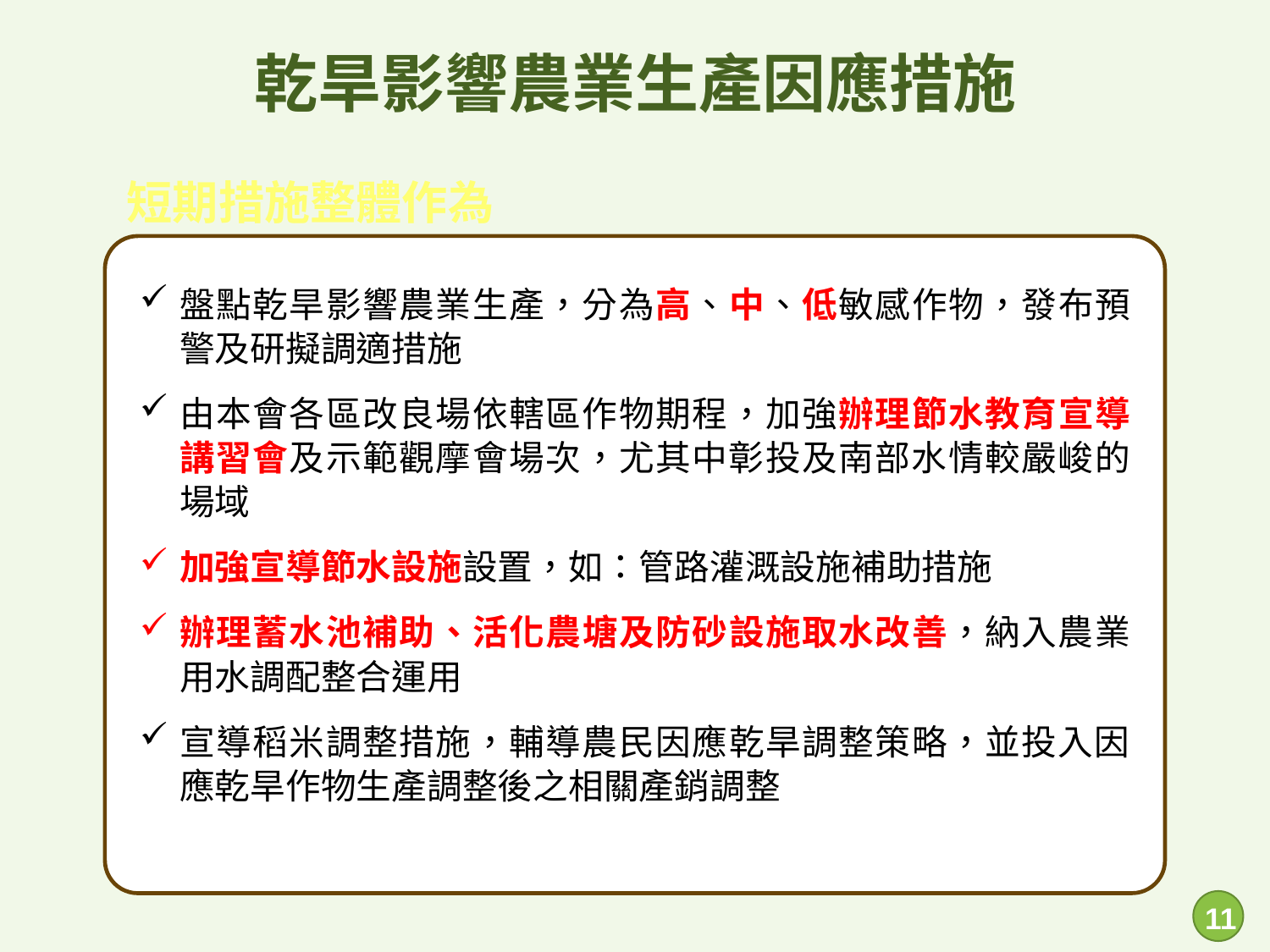

# 乾旱影響農業生產因應措施
短期措施整體作為
盤點乾旱影響農業生產，分為高、中、低敏感作物，發布預警及研擬調適措施
由本會各區改良場依轄區作物期程，加強辦理節水教育宣導講習會及示範觀摩會場次，尤其中彰投及南部水情較嚴峻的場域
加強宣導節水設施設置，如：管路灌溉設施補助措施
辦理蓄水池補助、活化農塘及防砂設施取水改善，納入農業用水調配整合運用
宣導稻米調整措施，輔導農民因應乾旱調整策略，並投入因應乾旱作物生產調整後之相關產銷調整
11